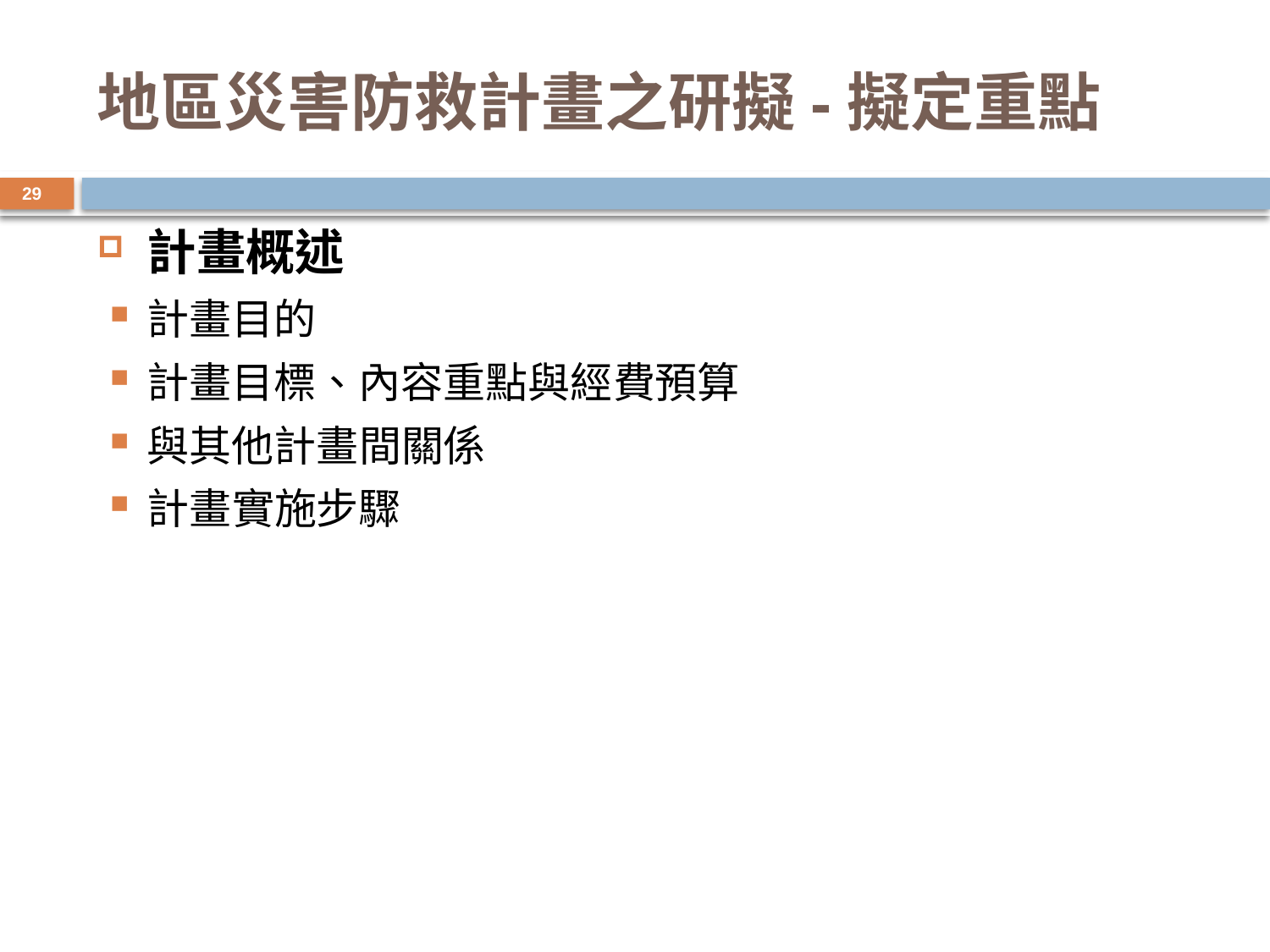

地區災害防救計畫之研擬-擬定重點
29
計畫概述
計畫目的
計畫目標、內容重點與經費預算
與其他計畫間關係
計畫實施步驟